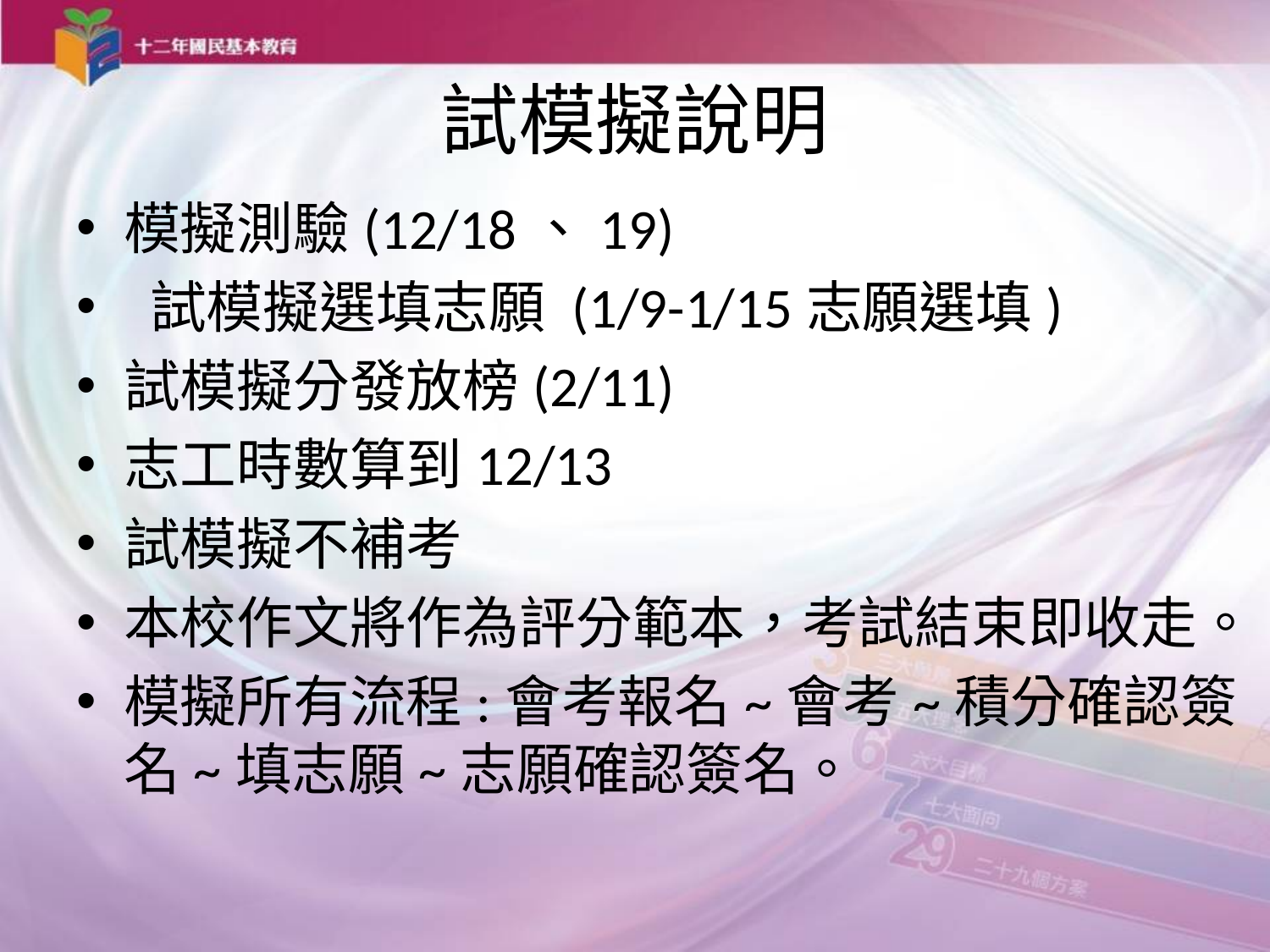

# 試模擬說明
模擬測驗(12/18、19)
 試模擬選填志願 (1/9-1/15志願選填)
試模擬分發放榜(2/11)
志工時數算到12/13
試模擬不補考
本校作文將作為評分範本，考試結束即收走。
模擬所有流程:會考報名~會考~積分確認簽名~填志願~志願確認簽名。